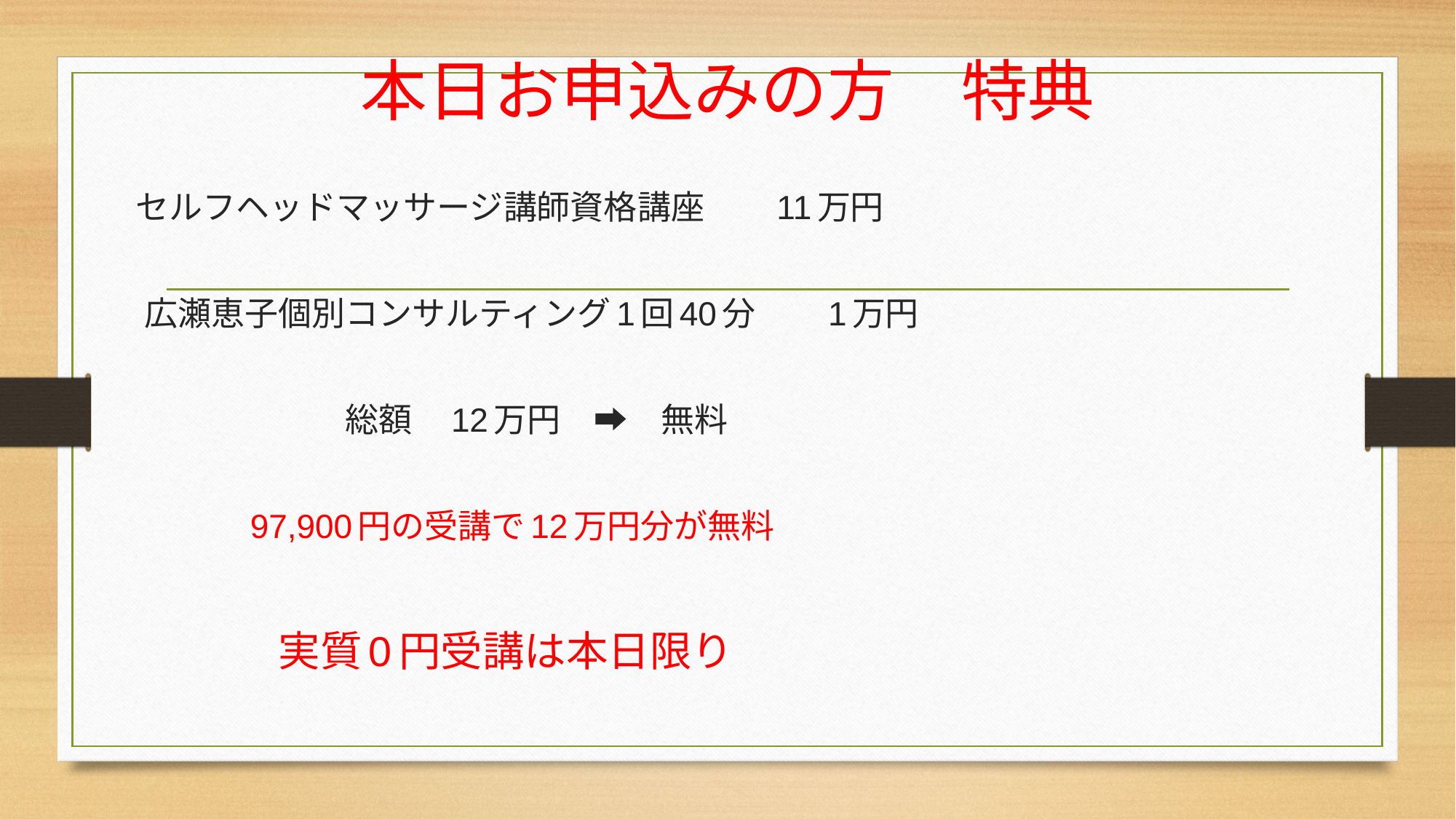

# 本日お申込みの方　特典
　セルフヘッドマッサージ講師資格講座　　11万円

　広瀬恵子個別コンサルティング1回40分　　1万円

　　　　　　　総額　12万円　➡　無料

　　　　97,900円の受講で12万円分が無料

　　　　実質0円受講は本日限り